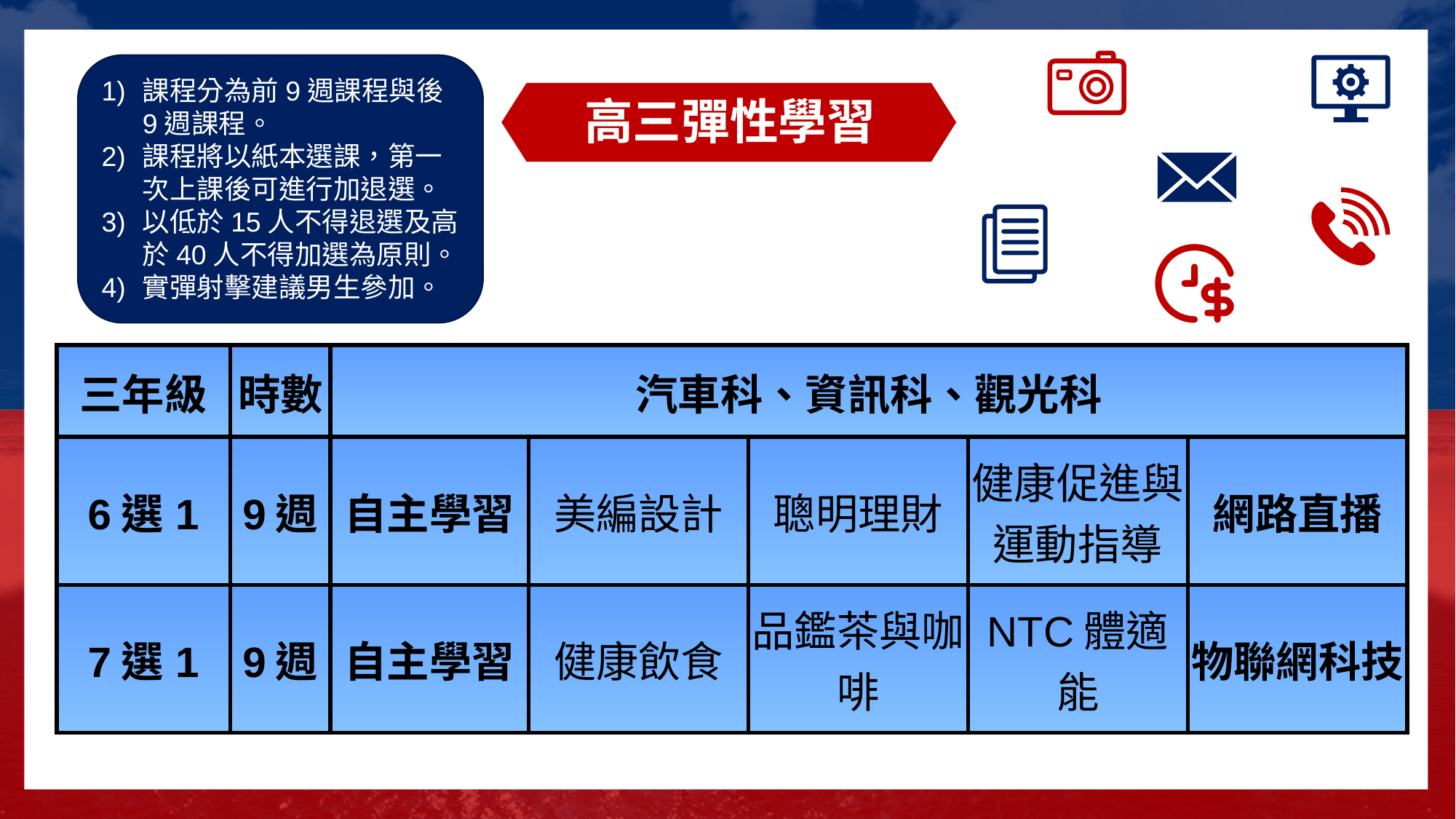

課程分為前9週課程與後9週課程。
課程將以紙本選課，第一次上課後可進行加退選。
以低於15人不得退選及高於40人不得加選為原則。
實彈射擊建議男生參加。

高三彈性學習

| 三年級 | 時數 | 汽車科、資訊科、觀光科 |  |  |  |  |
| --- | --- | --- | --- | --- | --- | --- |
| 6選1 | 9週 | 自主學習 | 美編設計 | 聰明理財 | 健康促進與運動指導 | 網路直播 |
| 7選1 | 9週 | 自主學習 | 健康飲食 | 品鑑茶與咖啡 | NTC體適能 | 物聯網科技 |